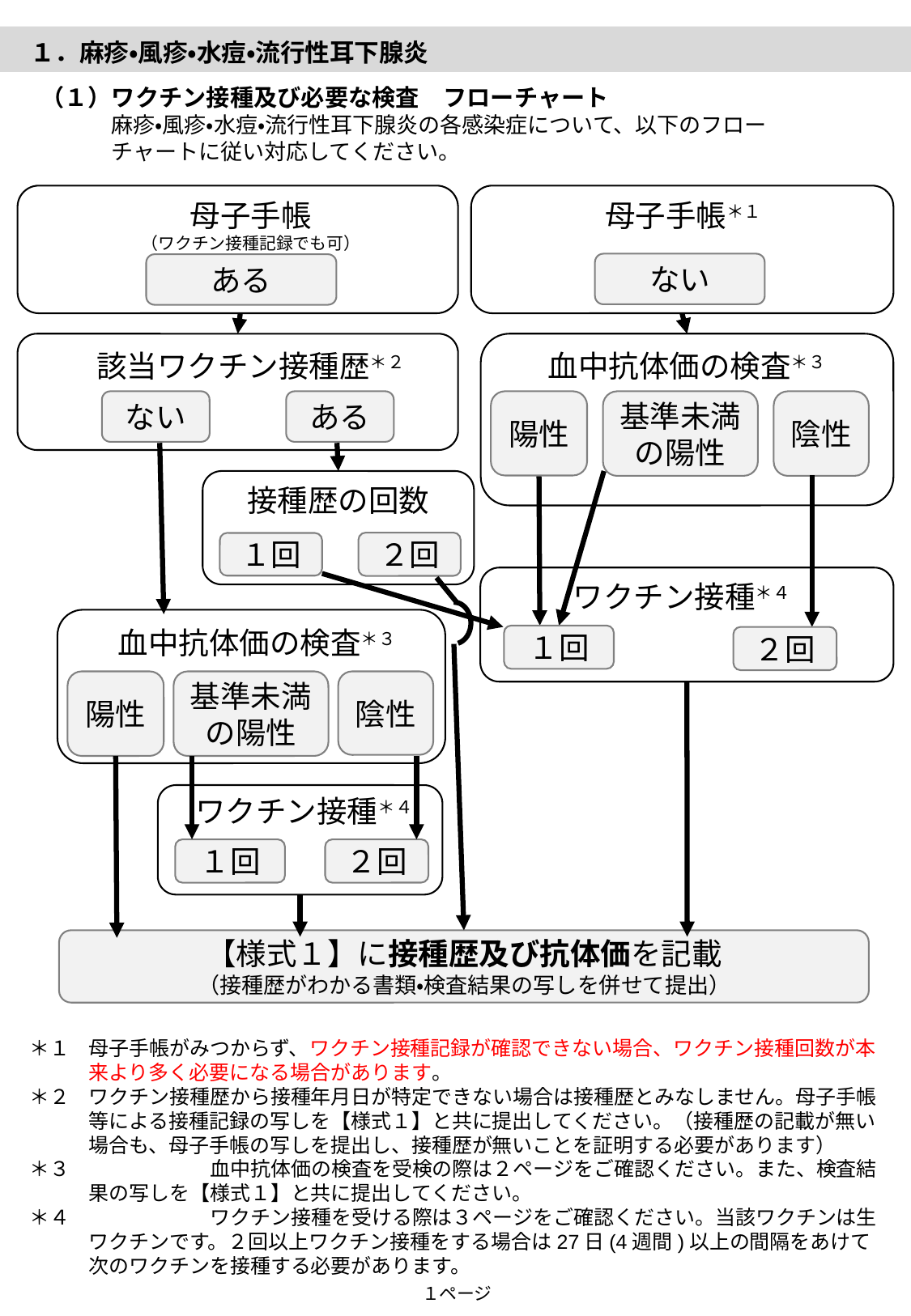

１．麻疹・風疹・水痘・流行性耳下腺炎
（１）ワクチン接種及び必要な検査　フローチャート
麻疹・風疹・水痘・流行性耳下腺炎の各感染症について、以下のフローチャートに従い対応してください。

母子手帳
（ワクチン接種記録でも可）
母子手帳＊１
ない
ある

該当ワクチン接種歴＊２
血中抗体価の検査＊３
ない
ある
陽性
基準未満の陽性
陰性

接種歴の回数
２回
１回

ワクチン接種＊４

血中抗体価の検査＊３
１回
２回
陽性
基準未満の陽性
陰性

ワクチン接種＊４
２回
１回
【様式１】に接種歴及び抗体価を記載
（接種歴がわかる書類・検査結果の写しを併せて提出）
＊１	母子手帳がみつからず、ワクチン接種記録が確認できない場合、ワクチン接種回数が本来より多く必要になる場合があります。
＊２	ワクチン接種歴から接種年月日が特定できない場合は接種歴とみなしません。母子手帳等による接種記録の写しを【様式１】と共に提出してください。（接種歴の記載が無い場合も、母子手帳の写しを提出し、接種歴が無いことを証明する必要があります）
＊３		血中抗体価の検査を受検の際は２ページをご確認ください。また、検査結果の写しを【様式１】と共に提出してください。
＊４		ワクチン接種を受ける際は３ページをご確認ください。当該ワクチンは生ワクチンです。２回以上ワクチン接種をする場合は27日(4週間)以上の間隔をあけて次のワクチンを接種する必要があります。
１ページ